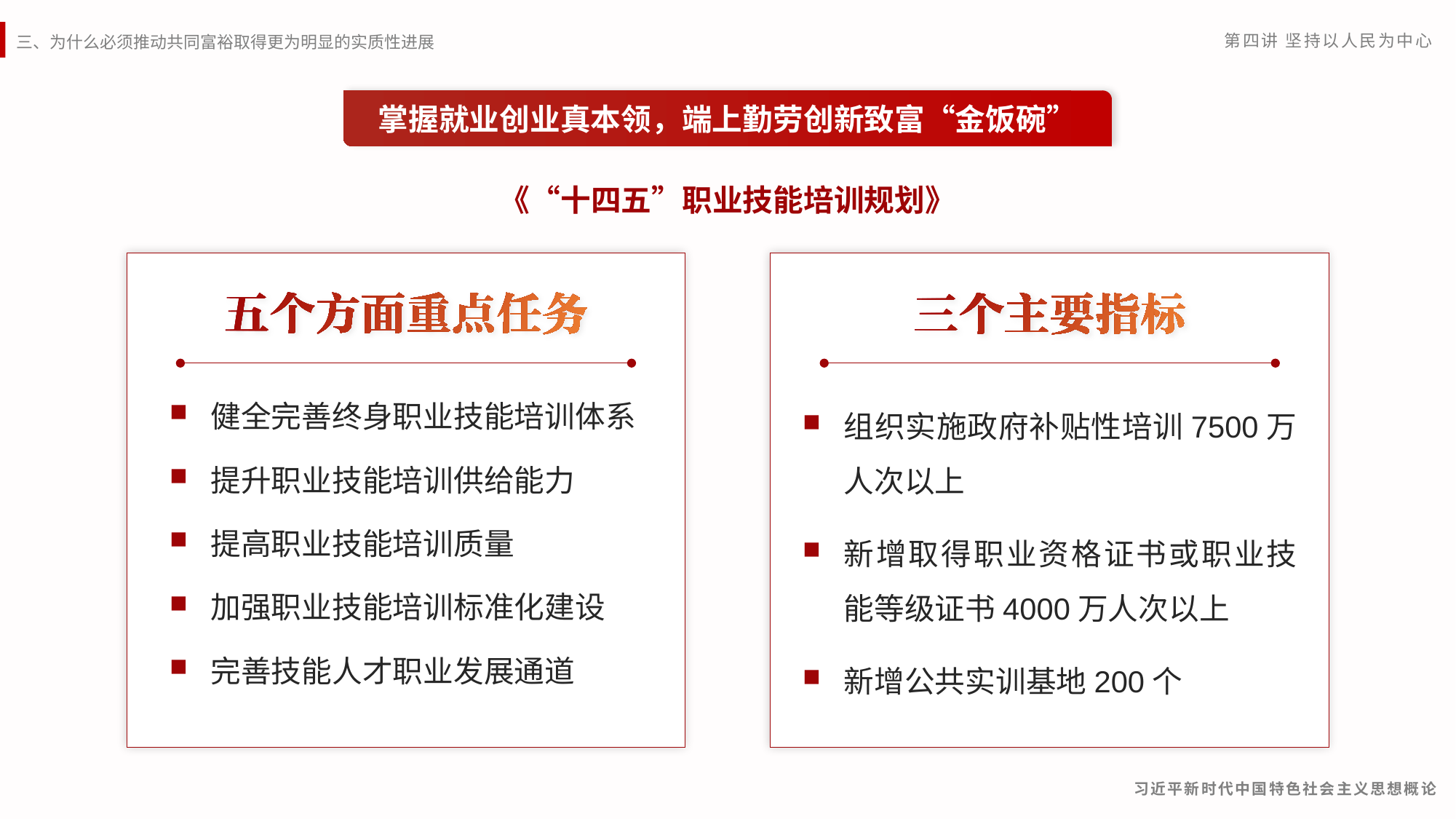

掌握就业创业真本领，端上勤劳创新致富“金饭碗”
《“十四五”职业技能培训规划》

组织实施政府补贴性培训7500万人次以上
新增取得职业资格证书或职业技能等级证书4000万人次以上
新增公共实训基地200个
健全完善终身职业技能培训体系
提升职业技能培训供给能力
提高职业技能培训质量
加强职业技能培训标准化建设
完善技能人才职业发展通道